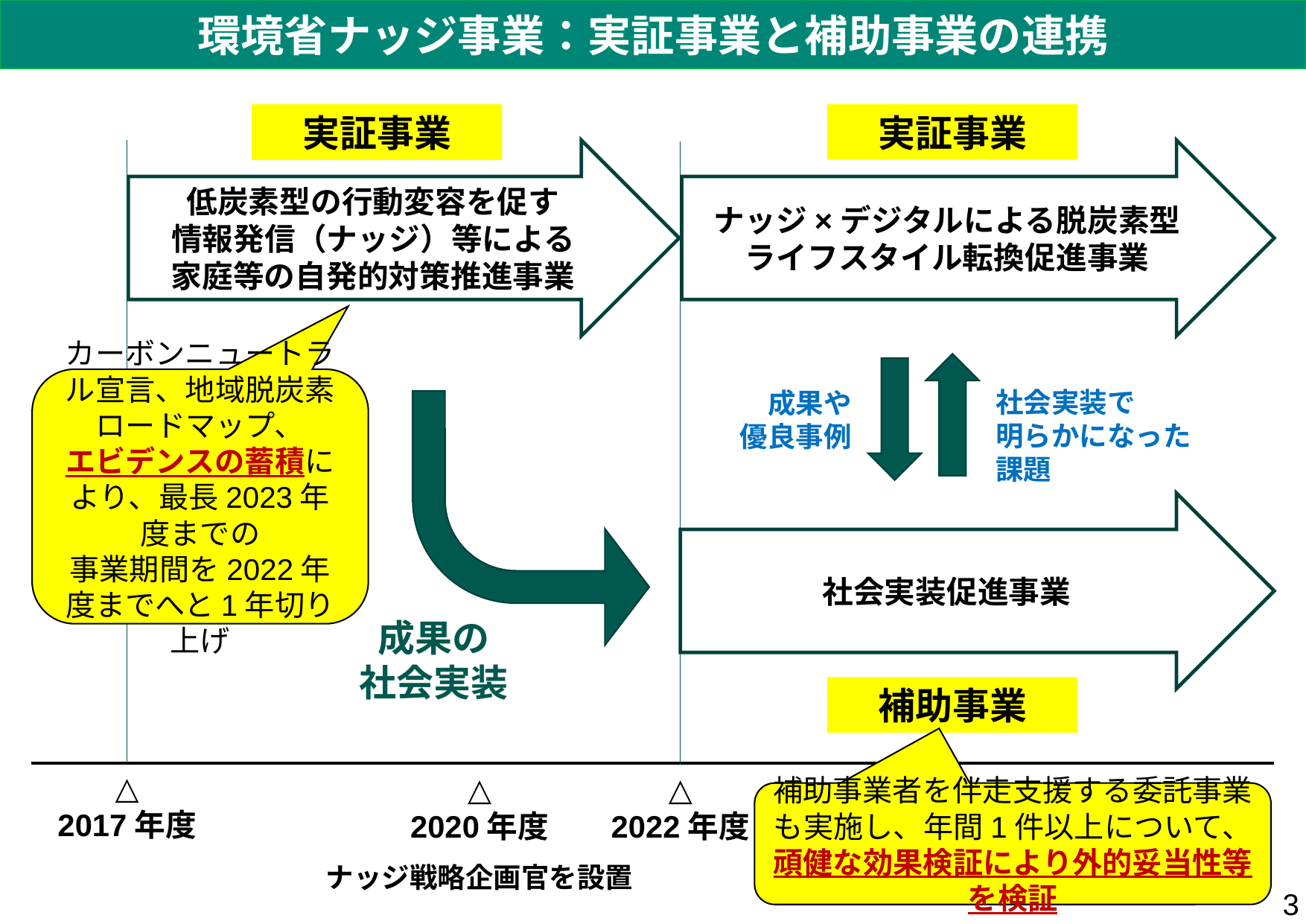

環境省ナッジ事業：実証事業と補助事業の連携
実証事業
実証事業
低炭素型の行動変容を促す
情報発信（ナッジ）等による
家庭等の自発的対策推進事業
ナッジ×デジタルによる脱炭素型
ライフスタイル転換促進事業

カーボンニュートラル宣言、地域脱炭素ロードマップ、
エビデンスの蓄積により、最長2023年度までの
事業期間を2022年度までへと1年切り上げ
社会実装で
明らかになった課題
成果や
優良事例

社会実装促進事業
成果の
社会実装
補助事業
△
2017年度
△
2020年度
△
2022年度
補助事業者を伴走支援する委託事業も実施し、年間1件以上について、頑健な効果検証により外的妥当性等を検証
ナッジ戦略企画官を設置
3